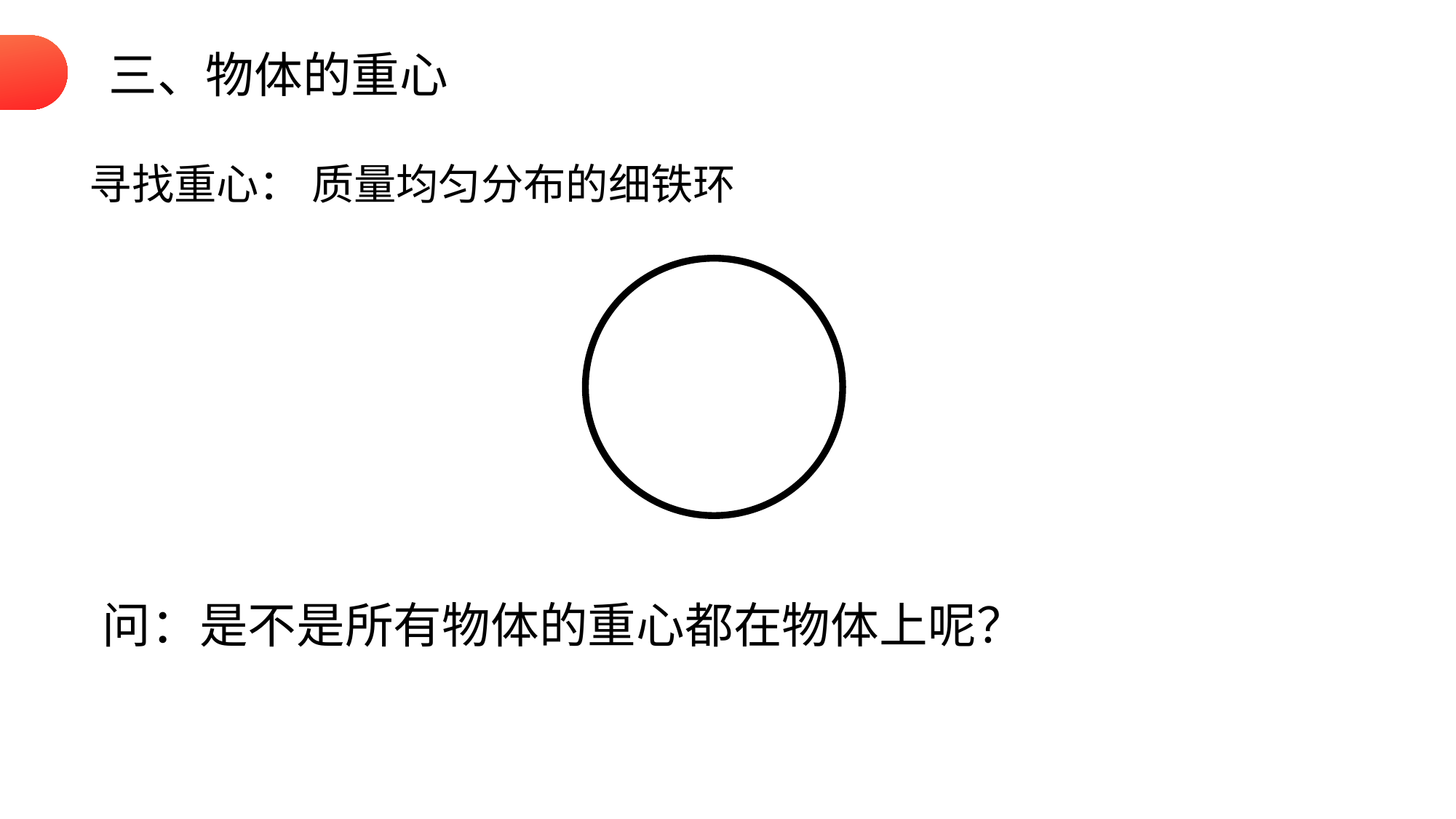

三、物体的重心
寻找重心：
质量均匀分布的细铁环

问：是不是所有物体的重心都在物体上呢？